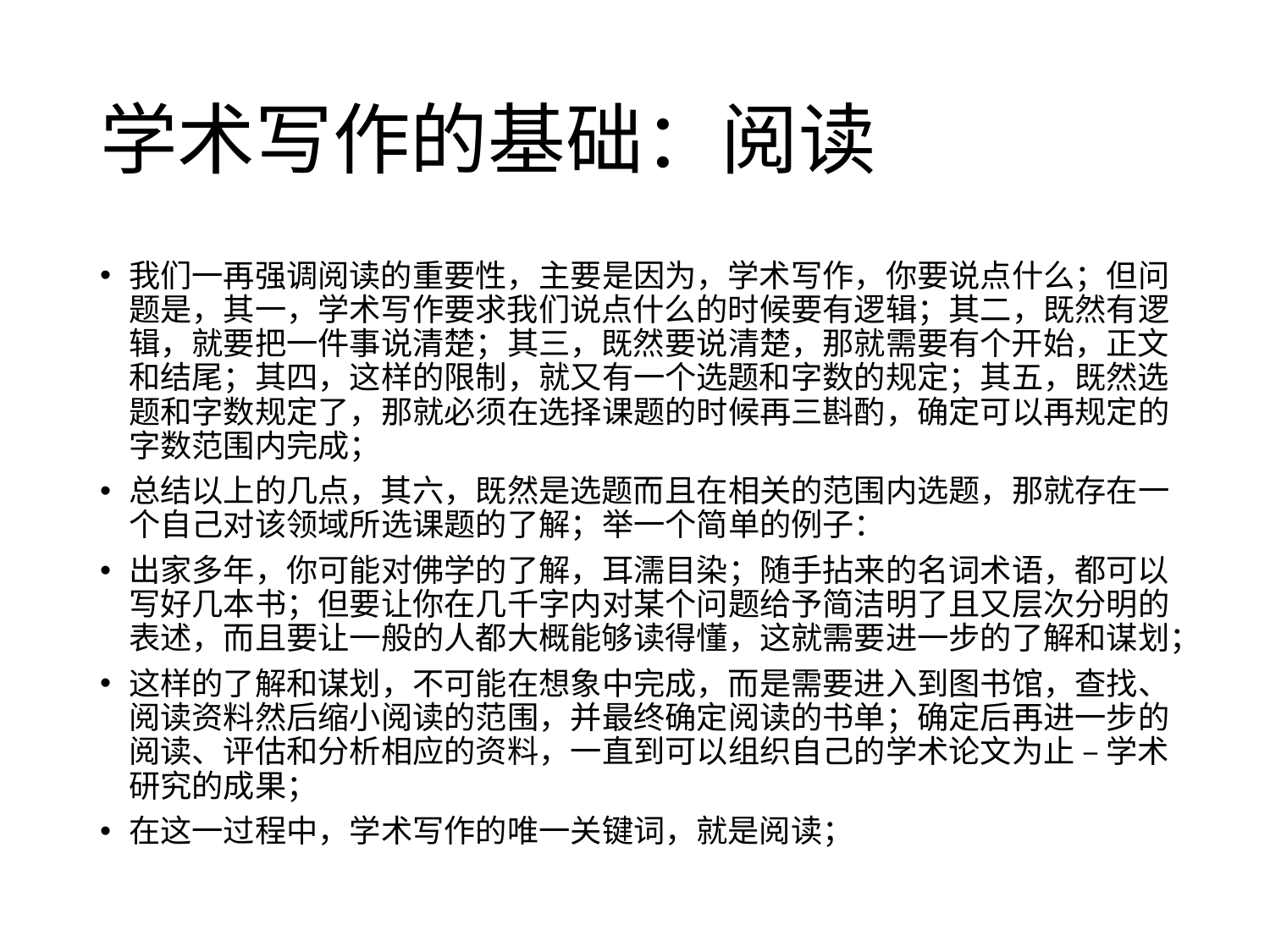

# 学术写作的基础：阅读
我们一再强调阅读的重要性，主要是因为，学术写作，你要说点什么；但问题是，其一，学术写作要求我们说点什么的时候要有逻辑；其二，既然有逻辑，就要把一件事说清楚；其三，既然要说清楚，那就需要有个开始，正文和结尾；其四，这样的限制，就又有一个选题和字数的规定；其五，既然选题和字数规定了，那就必须在选择课题的时候再三斟酌，确定可以再规定的字数范围内完成；
总结以上的几点，其六，既然是选题而且在相关的范围内选题，那就存在一个自己对该领域所选课题的了解；举一个简单的例子：
出家多年，你可能对佛学的了解，耳濡目染；随手拈来的名词术语，都可以写好几本书；但要让你在几千字内对某个问题给予简洁明了且又层次分明的表述，而且要让一般的人都大概能够读得懂，这就需要进一步的了解和谋划；
这样的了解和谋划，不可能在想象中完成，而是需要进入到图书馆，查找、阅读资料然后缩小阅读的范围，并最终确定阅读的书单；确定后再进一步的阅读、评估和分析相应的资料，一直到可以组织自己的学术论文为止 – 学术研究的成果；
在这一过程中，学术写作的唯一关键词，就是阅读；